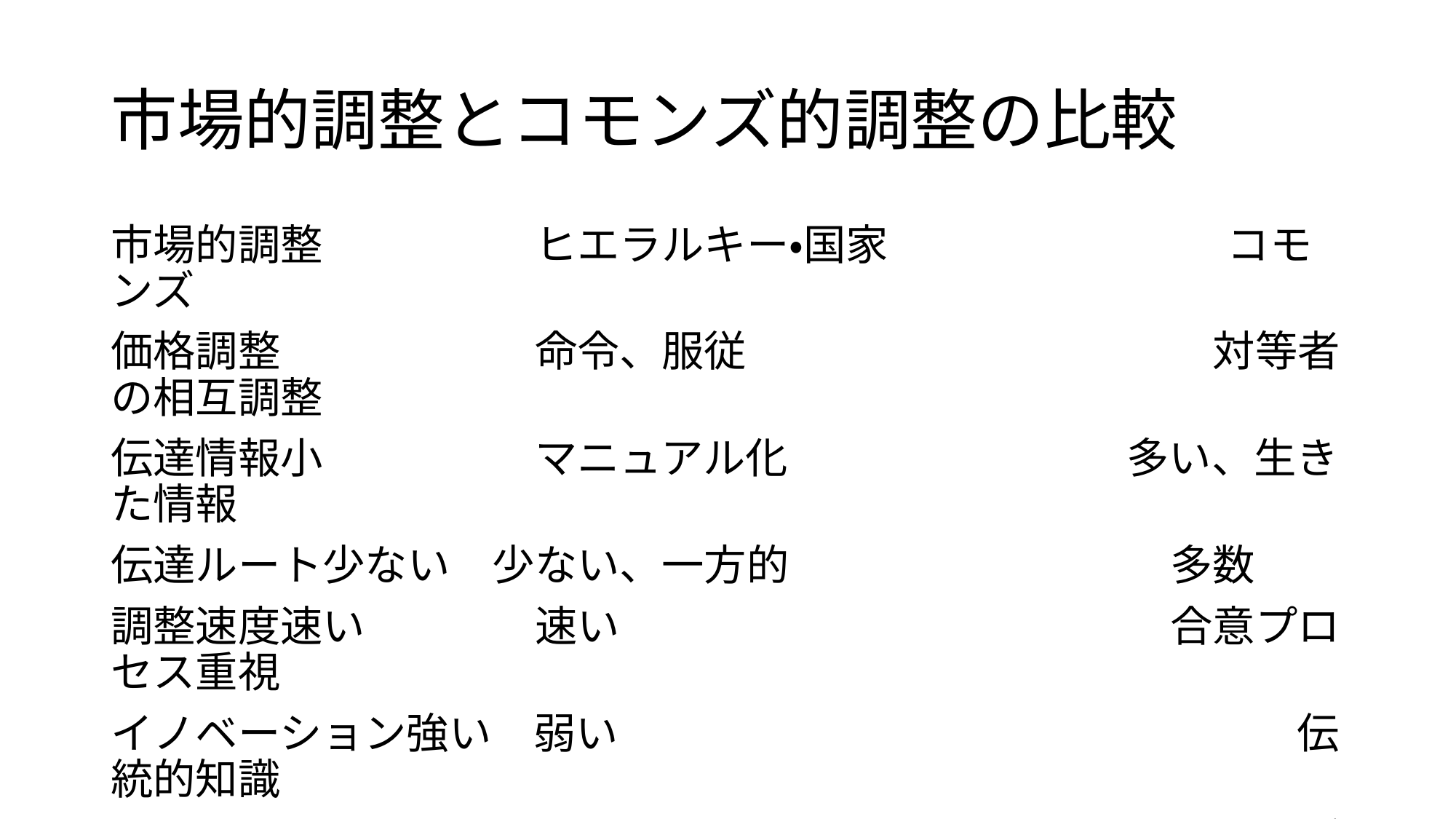

# 市場的調整とコモンズ的調整の比較
市場的調整　　　　　ヒエラルキー・国家　　　　　　　　コモンズ
価格調整　　　　　　命令、服従　　　　　　　　　　　対等者の相互調整
伝達情報小　　　　　マニュアル化　　　　　　　　多い、生きた情報
伝達ルート少ない　少ない、一方的　　　　　　　　　多数
調整速度速い　　　　速い　　　　　　　　　　　　　合意プロセス重視
イノベーション強い　弱い　　　　　　　　　　　　　　　　伝統的知識
　　　　　　　　　　　　　　　　　　　　　　　　　　　　デジタルコモンズ強い